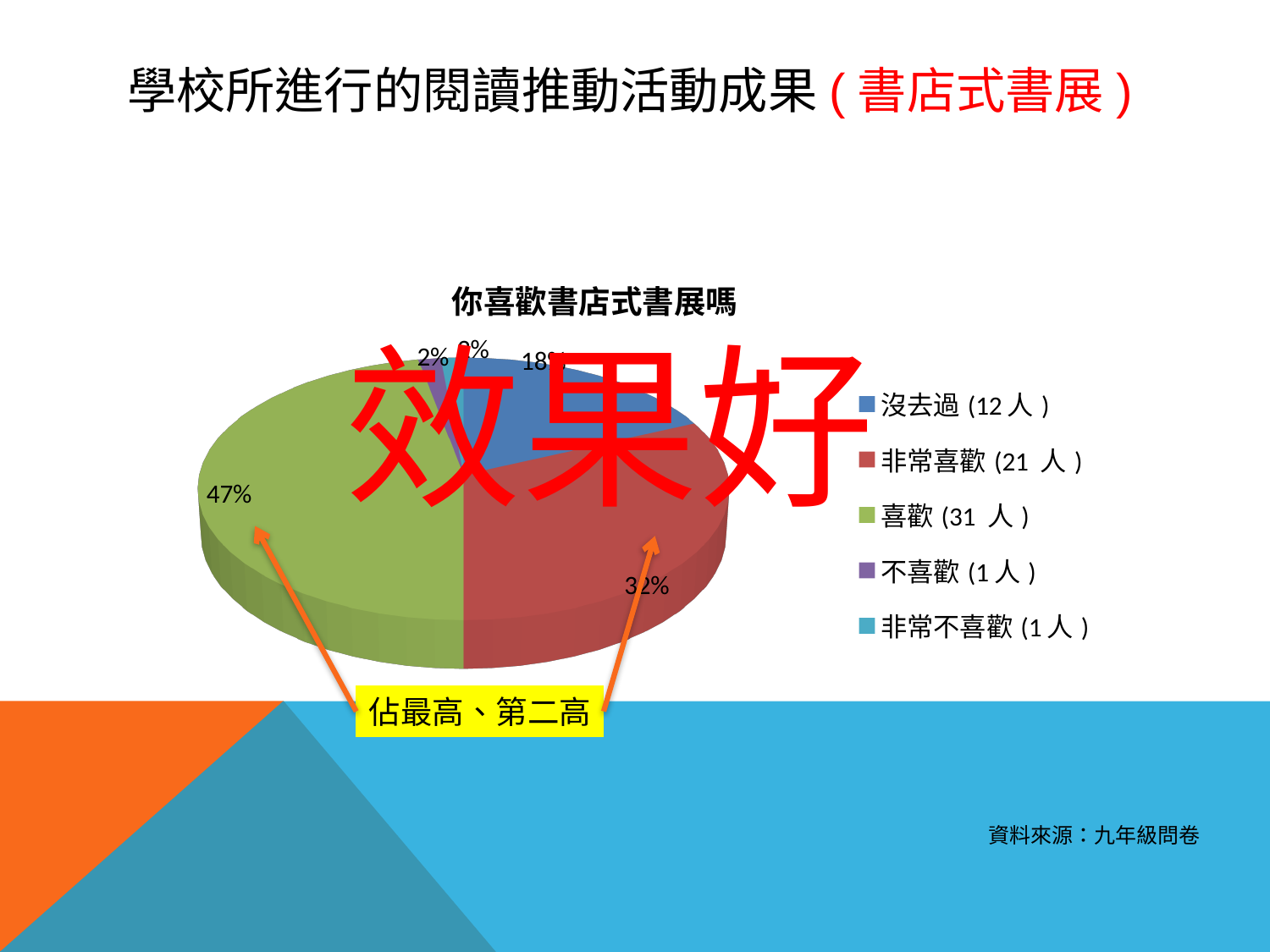

# 學校所進行的閱讀推動活動成果(書店式書展)

[unsupported chart]

效果好
佔最高、第二高
資料來源：九年級問卷